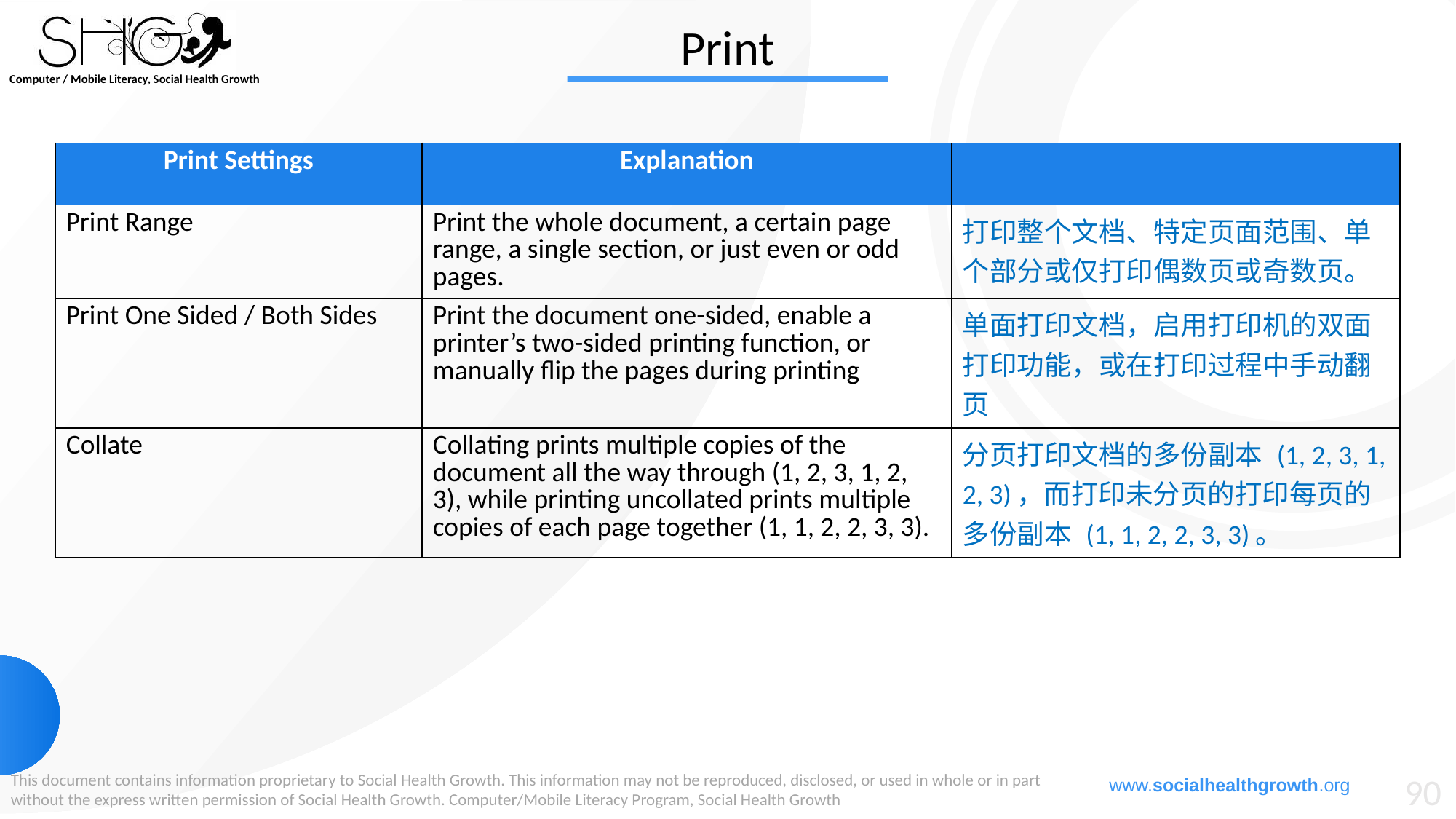

Print
| Print Settings | Explanation |  |
| --- | --- | --- |
| Print Range | Print the whole document, a certain page range, a single section, or just even or odd pages. | 打印整个文档、特定页面范围、单个部分或仅打印偶数页或奇数页。 |
| Print One Sided / Both Sides | Print the document one-sided, enable a printer’s two-sided printing function, or manually flip the pages during printing | 单面打印文档，启​​用打印机的双面打印功能，或在打印过程中手动翻页 |
| Collate | Collating prints multiple copies of the document all the way through (1, 2, 3, 1, 2, 3), while printing uncollated prints multiple copies of each page together (1, 1, 2, 2, 3, 3). | 分页打印文档的多份副本 (1, 2, 3, 1, 2, 3)，而打印未分页的打印每页的多份副本 (1, 1, 2, 2, 3, 3)。 |